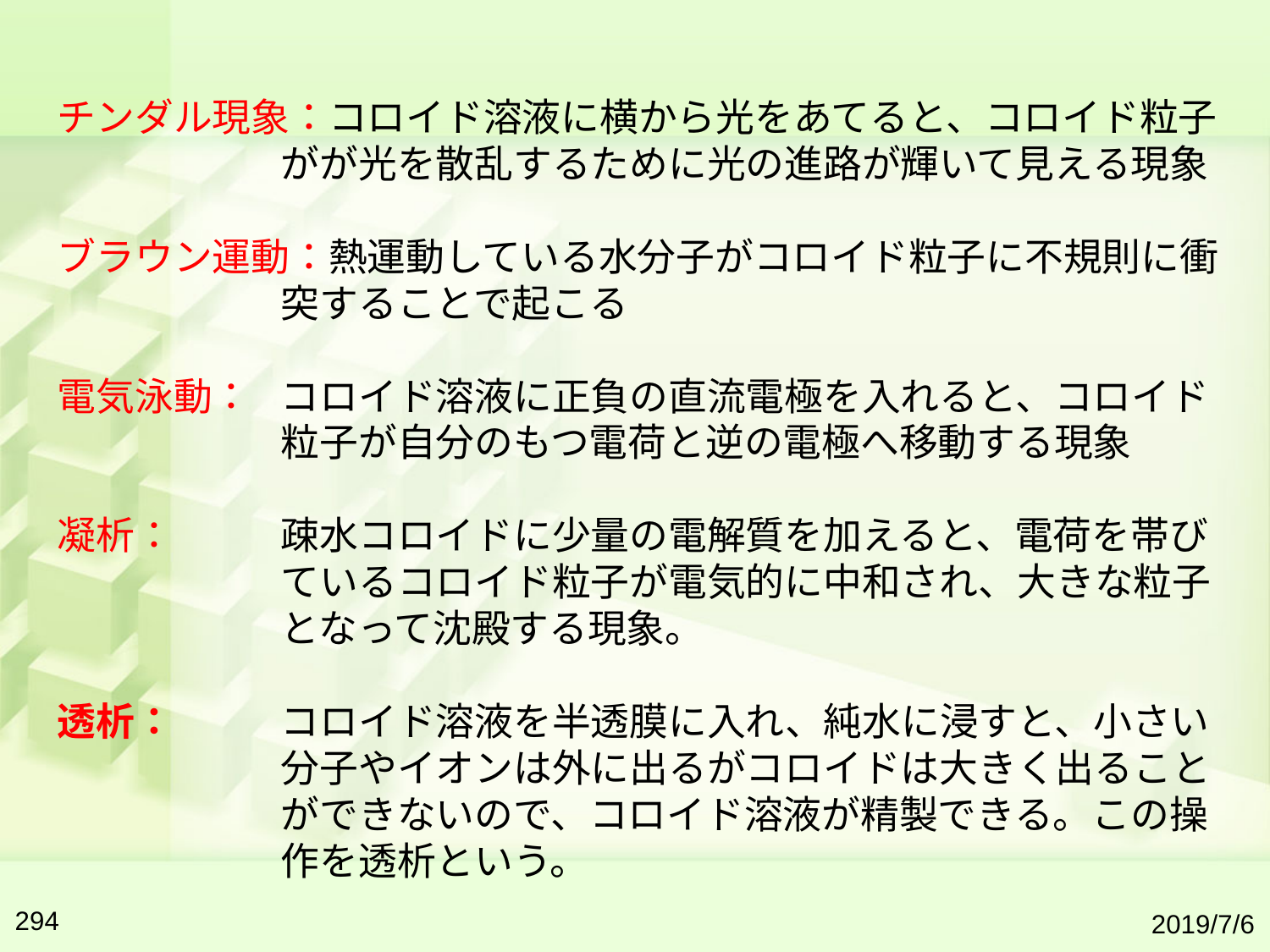

チンダル現象：コロイド溶液に横から光をあてると、コロイド粒子がが光を散乱するために光の進路が輝いて見える現象

ブラウン運動：熱運動している水分子がコロイド粒子に不規則に衝突することで起こる

電気泳動：	コロイド溶液に正負の直流電極を入れると、コロイド粒子が自分のもつ電荷と逆の電極へ移動する現象

凝析：	疎水コロイドに少量の電解質を加えると、電荷を帯びているコロイド粒子が電気的に中和され、大きな粒子となって沈殿する現象。

透析：	コロイド溶液を半透膜に入れ、純水に浸すと、小さい分子やイオンは外に出るがコロイドは大きく出ることができないので、コロイド溶液が精製できる。この操作を透析という。
294
2019/7/6